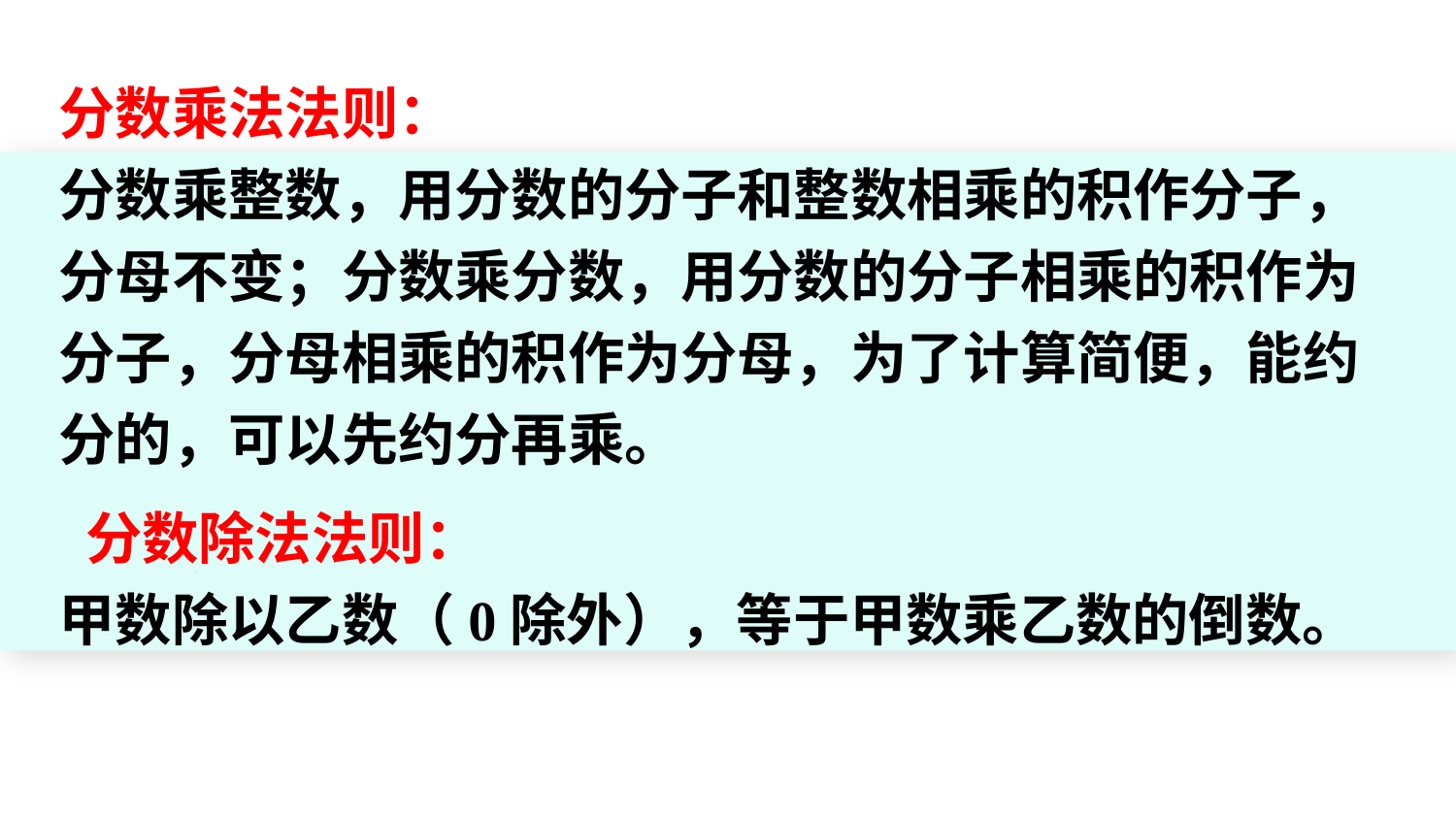

分数乘法法则：
分数乘整数，用分数的分子和整数相乘的积作分子，分母不变；分数乘分数，用分数的分子相乘的积作为分子，分母相乘的积作为分母，为了计算简便，能约分的，可以先约分再乘。
 分数除法法则：
甲数除以乙数（0除外），等于甲数乘乙数的倒数。